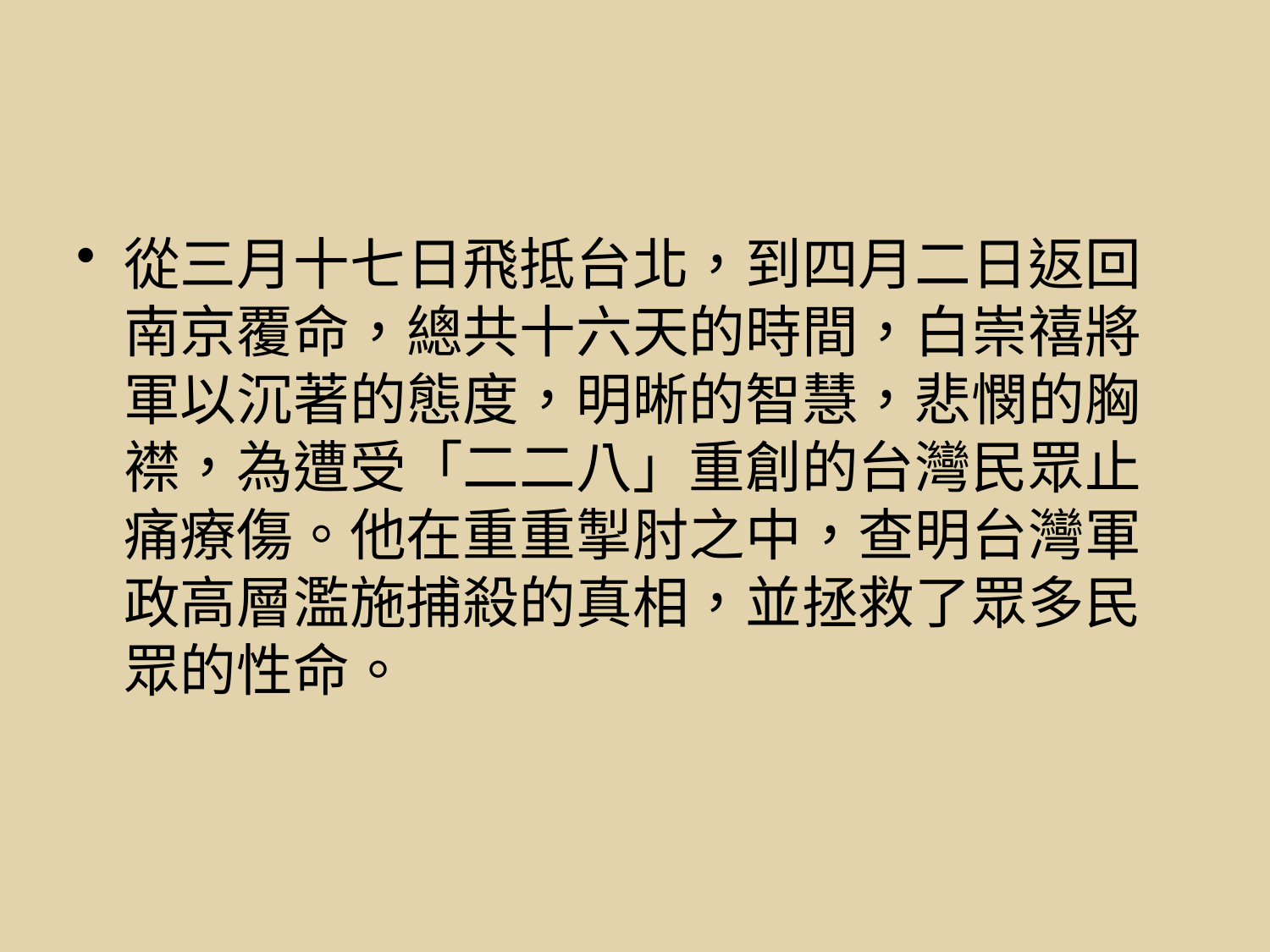

#
從三月十七日飛抵台北，到四月二日返回南京覆命，總共十六天的時間，白崇禧將軍以沉著的態度，明晰的智慧，悲憫的胸襟，為遭受「二二八」重創的台灣民眾止痛療傷。他在重重掣肘之中，查明台灣軍政高層濫施捕殺的真相，並拯救了眾多民眾的性命。